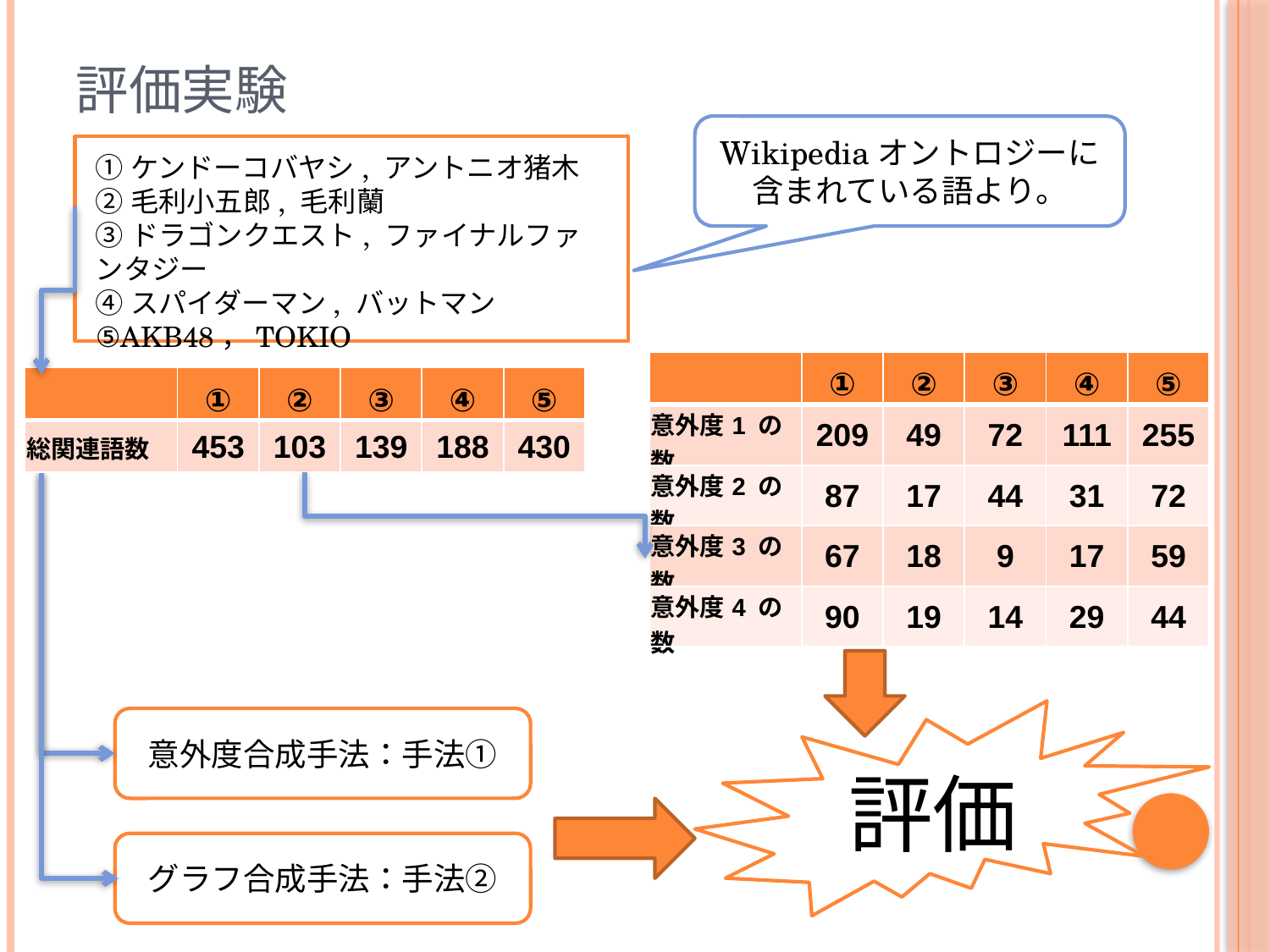

# 評価実験
Wikipediaオントロジーに含まれている語より。

①ケンドーコバヤシ, アントニオ猪木
②毛利小五郎, 毛利蘭
③ドラゴンクエスト, ファイナルファンタジー
④スパイダーマン, バットマン
⑤AKB48，TOKIO

|  | ① | ② | ③ | ④ | ⑤ |
| --- | --- | --- | --- | --- | --- |
| 意外度1 の数 | 209 | 49 | 72 | 111 | 255 |
| 意外度2 の数 | 87 | 17 | 44 | 31 | 72 |
| 意外度3 の数 | 67 | 18 | 9 | 17 | 59 |
| 意外度4 の数 | 90 | 19 | 14 | 29 | 44 |
|  | ① | ② | ③ | ④ | ⑤ |
| --- | --- | --- | --- | --- | --- |
| 総関連語数 | 453 | 103 | 139 | 188 | 430 |

評価
意外度合成手法：手法①
グラフ合成手法：手法②